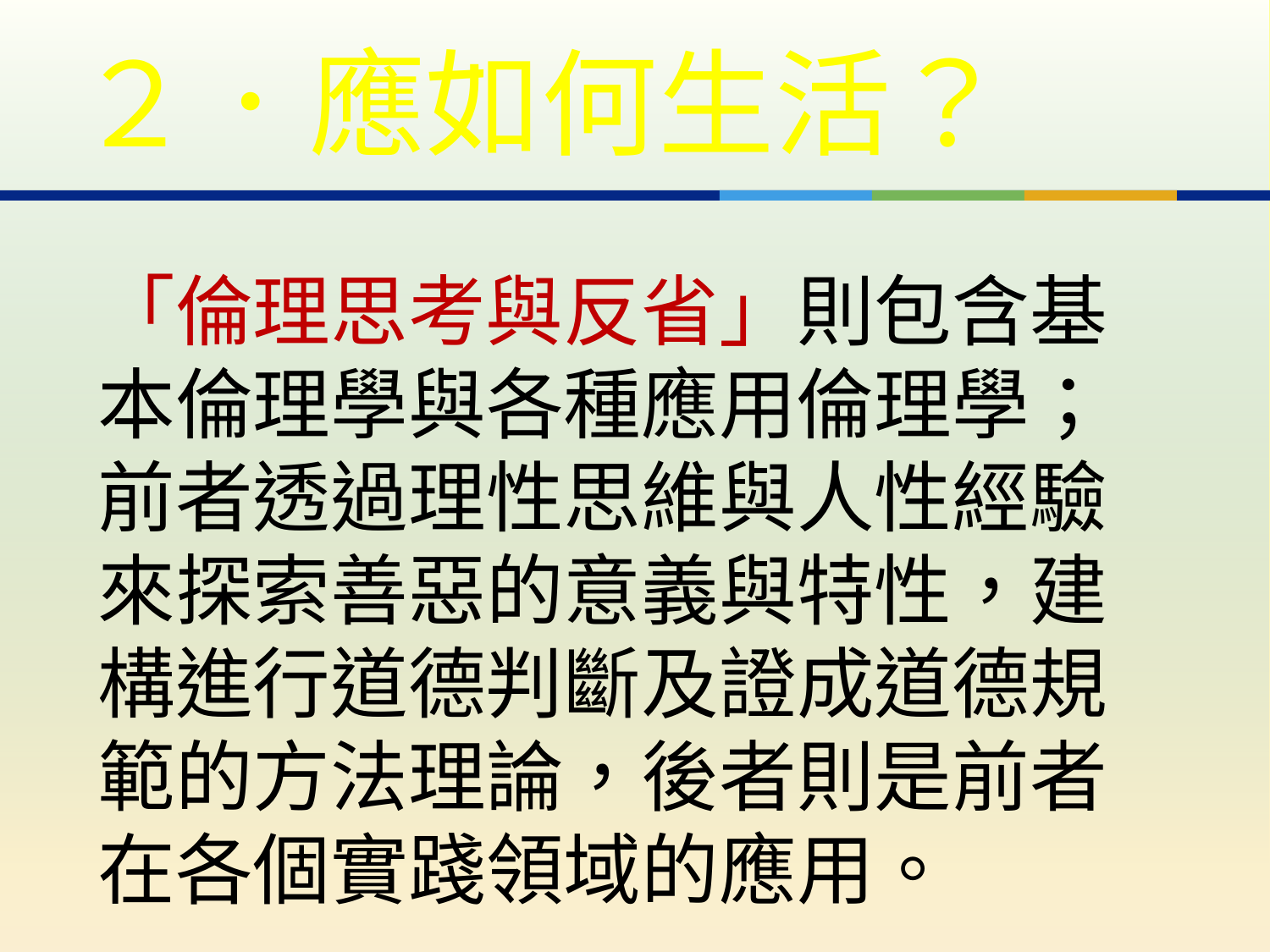

# ２．應如何生活？
「倫理思考與反省」則包含基本倫理學與各種應用倫理學；前者透過理性思維與人性經驗來探索善惡的意義與特性，建構進行道德判斷及證成道德規範的方法理論，後者則是前者在各個實踐領域的應用。